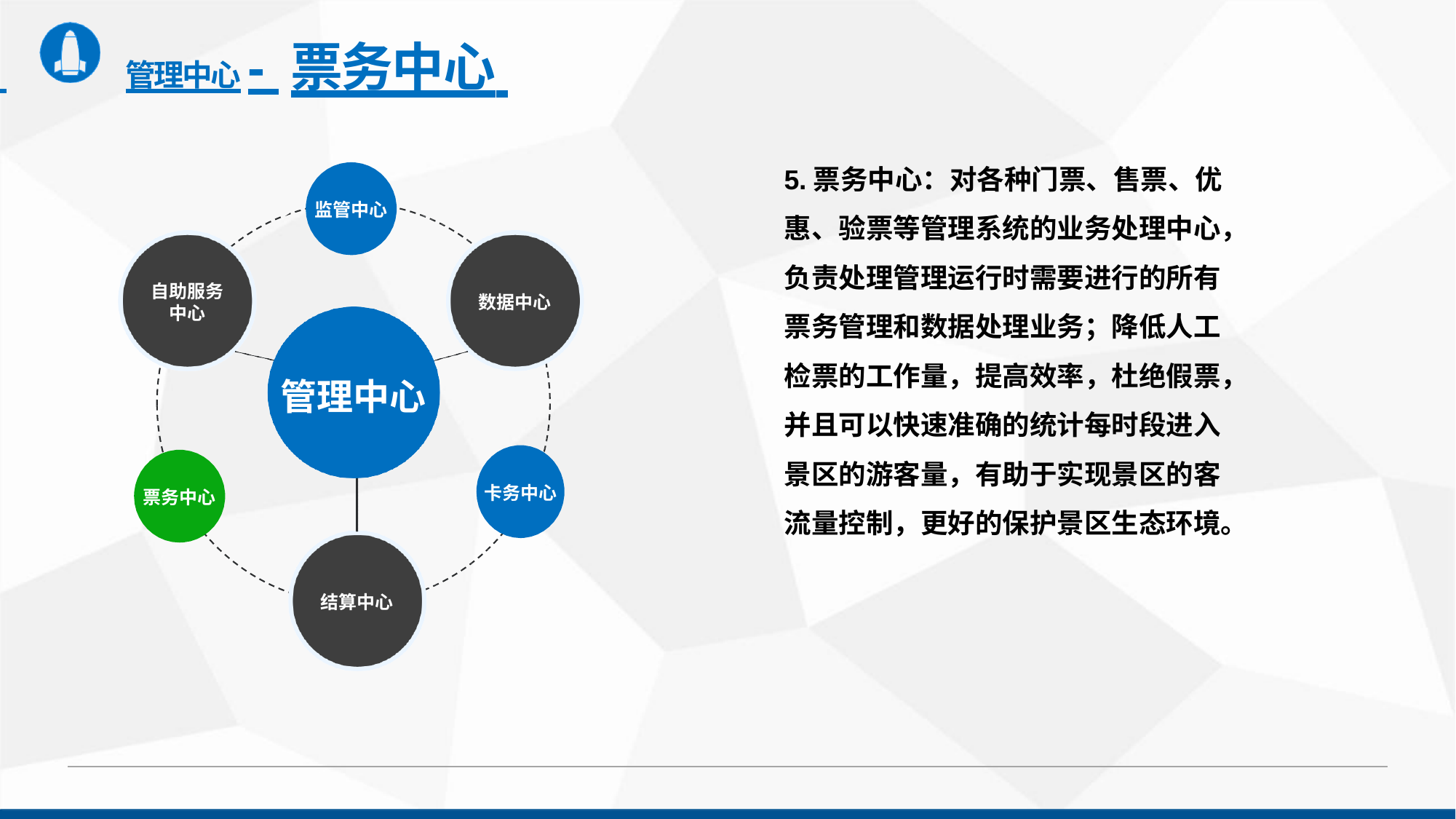

# 管理中心- 票务中心
5.票务中心：对各种门票、售票、优 惠、验票等管理系统的业务处理中心， 负责处理管理运行时需要进行的所有 票务管理和数据处理业务；降低人工 检票的工作量，提高效率，杜绝假票， 并且可以快速准确的统计每时段进入 景区的游客量，有助于实现景区的客 流量控制，更好的保护景区生态环境。

监管中心

自助服务 中心
数据中心
管理中心

卡务中心
票务中心
结算中心